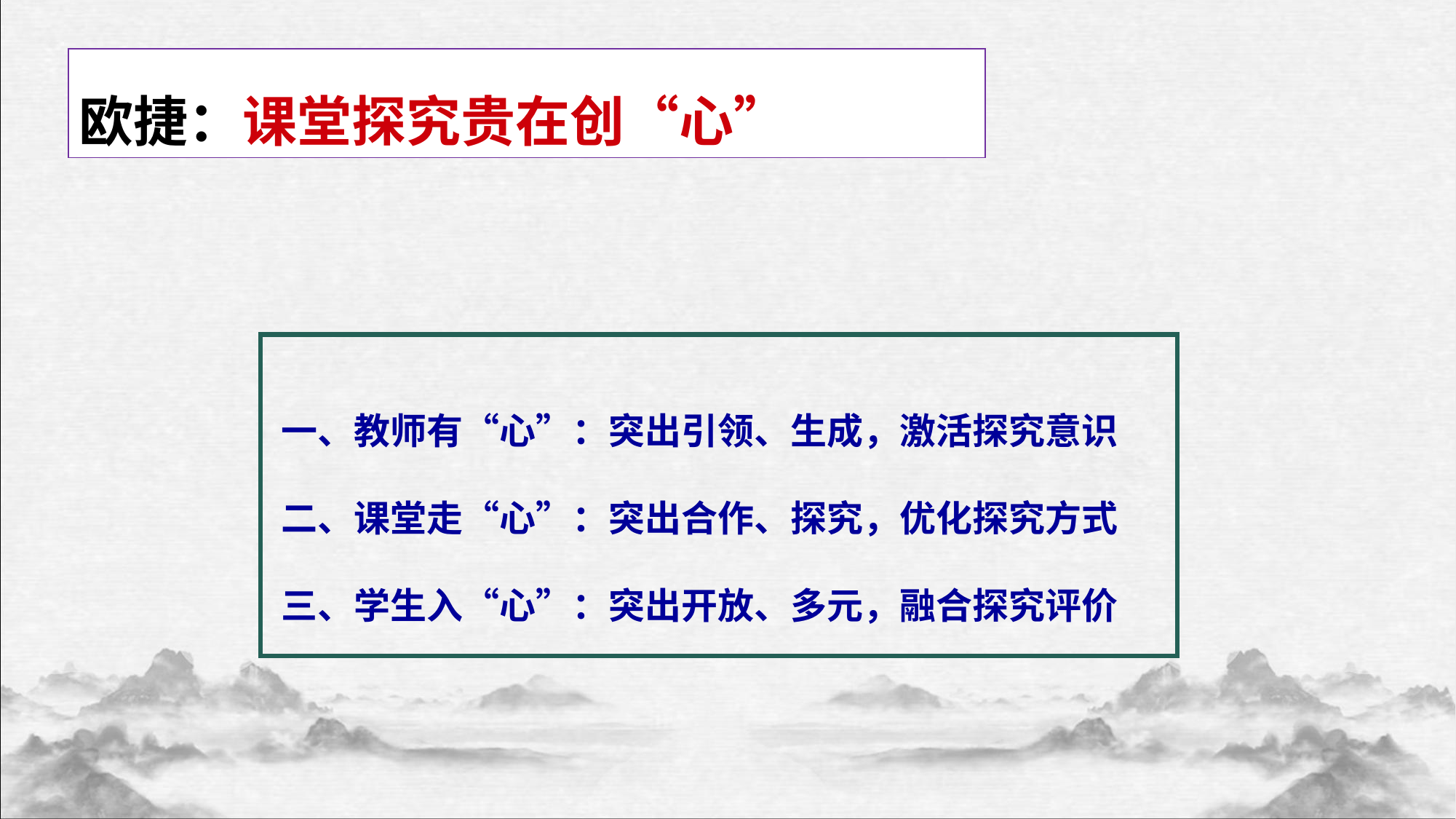

欧捷：课堂探究贵在创“心”

一、教师有“心”：突出引领、生成，激活探究意识
二、课堂走“心”：突出合作、探究，优化探究方式
三、学生入“心”：突出开放、多元，融合探究评价